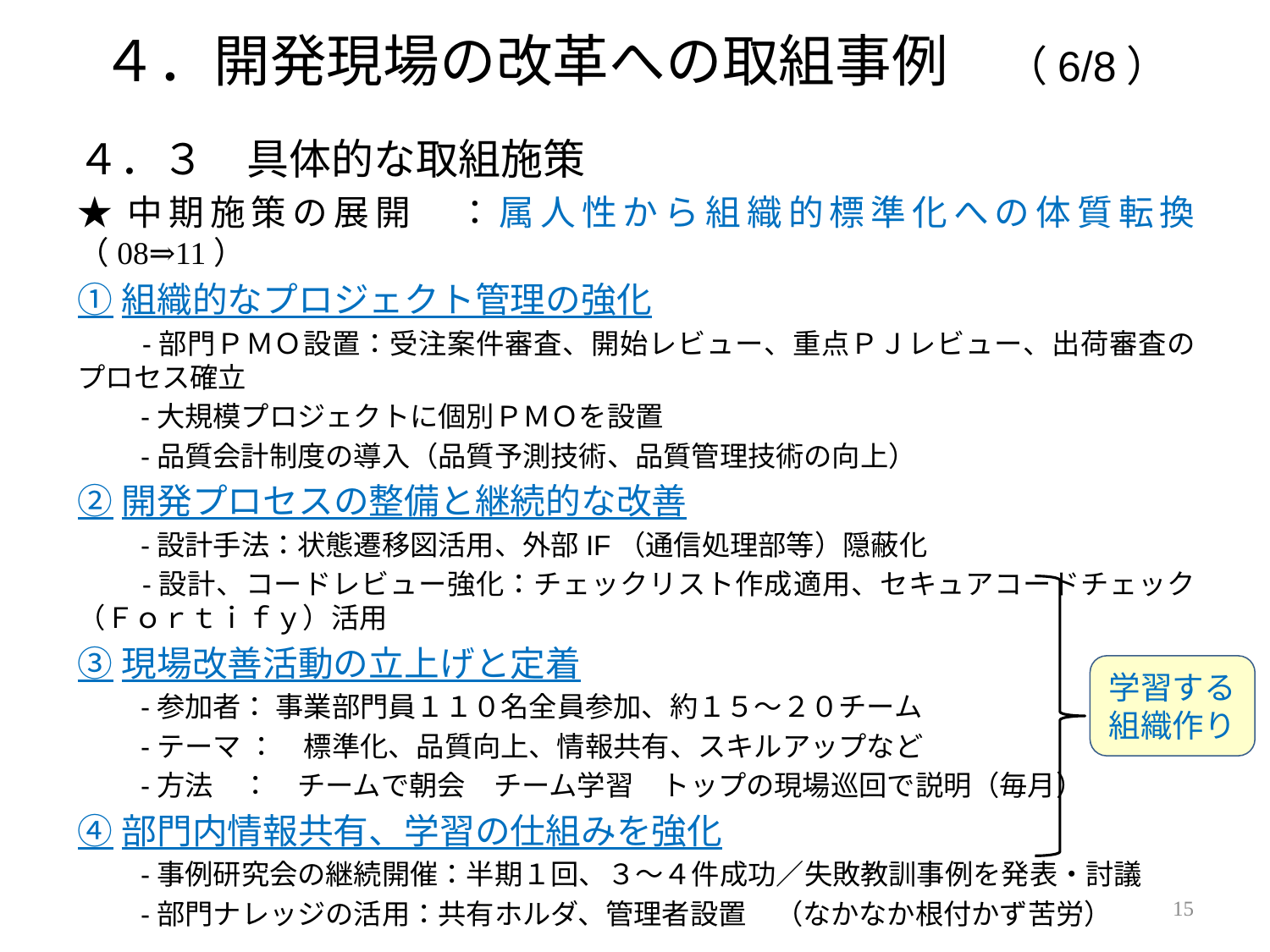

# ４．開発現場の改革への取組事例　（6/8）
４．３　具体的な取組施策
★中期施策の展開　：属人性から組織的標準化への体質転換 （08⇒11）
①組織的なプロジェクト管理の強化
　　-部門ＰＭＯ設置：受注案件審査、開始レビュー、重点ＰＪレビュー、出荷審査のプロセス確立
　　-大規模プロジェクトに個別ＰＭＯを設置
　　-品質会計制度の導入（品質予測技術、品質管理技術の向上）
②開発プロセスの整備と継続的な改善
　　-設計手法：状態遷移図活用、外部IF（通信処理部等）隠蔽化
　　-設計、コードレビュー強化：チェックリスト作成適用、セキュアコードチェック（Ｆｏｒｔｉｆｙ）活用
③現場改善活動の立上げと定着
　　-参加者： 事業部門員１１０名全員参加、約１５～２０チーム
　　-テーマ ：　標準化、品質向上、情報共有、スキルアップなど
　　-方法　：　チームで朝会　チーム学習　トップの現場巡回で説明（毎月）
④部門内情報共有、学習の仕組みを強化
　　-事例研究会の継続開催：半期１回、３～４件成功／失敗教訓事例を発表・討議
　　-部門ナレッジの活用：共有ホルダ、管理者設置　（なかなか根付かず苦労）

学習する
組織作り
15